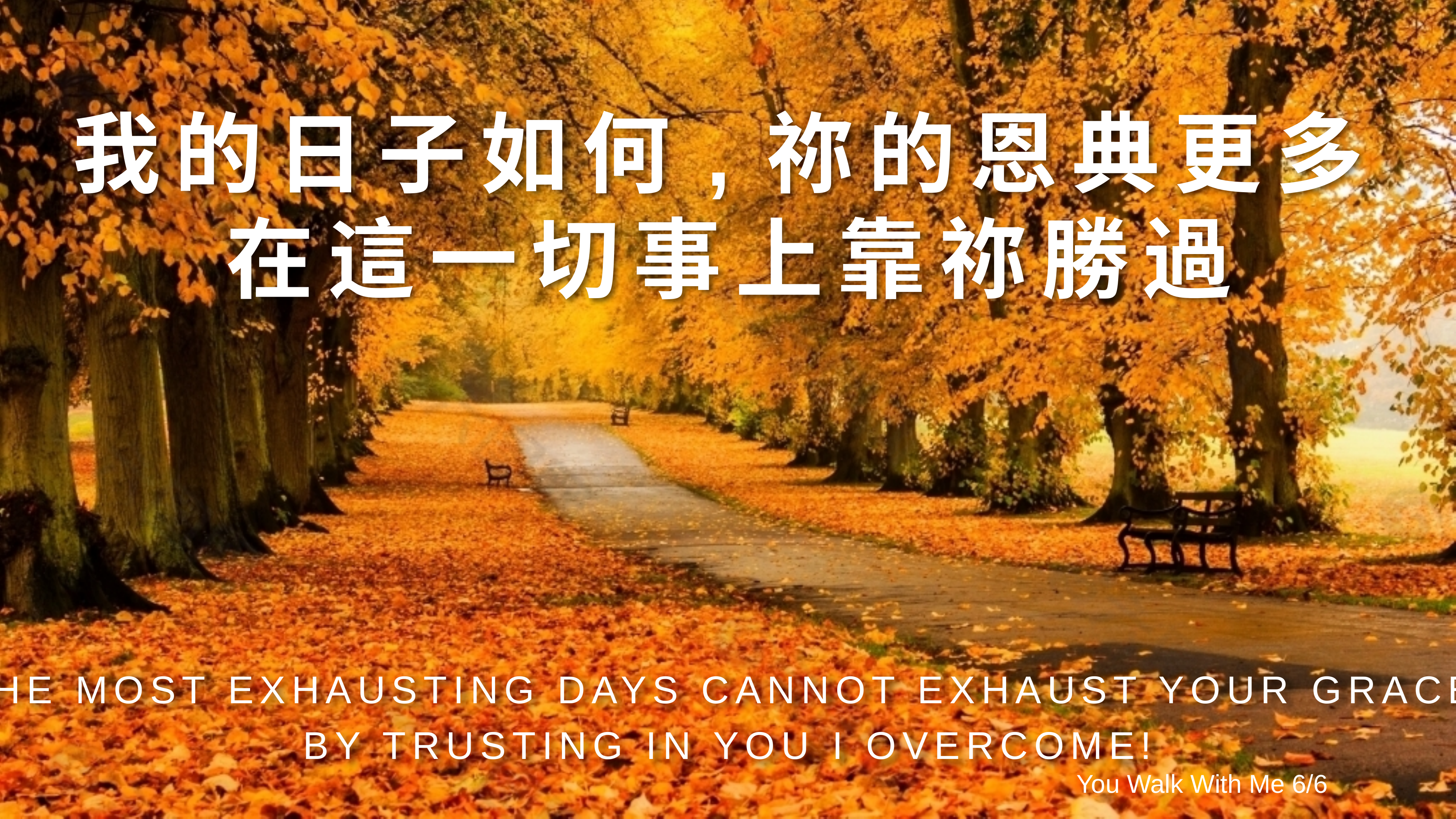

# 我的日子如何,祢的恩典更多
 在這一切事上靠祢勝過
The most exhausting days Cannot exhaust Your grace;
 By trusting in You I overcome!
You Walk With Me 6/6